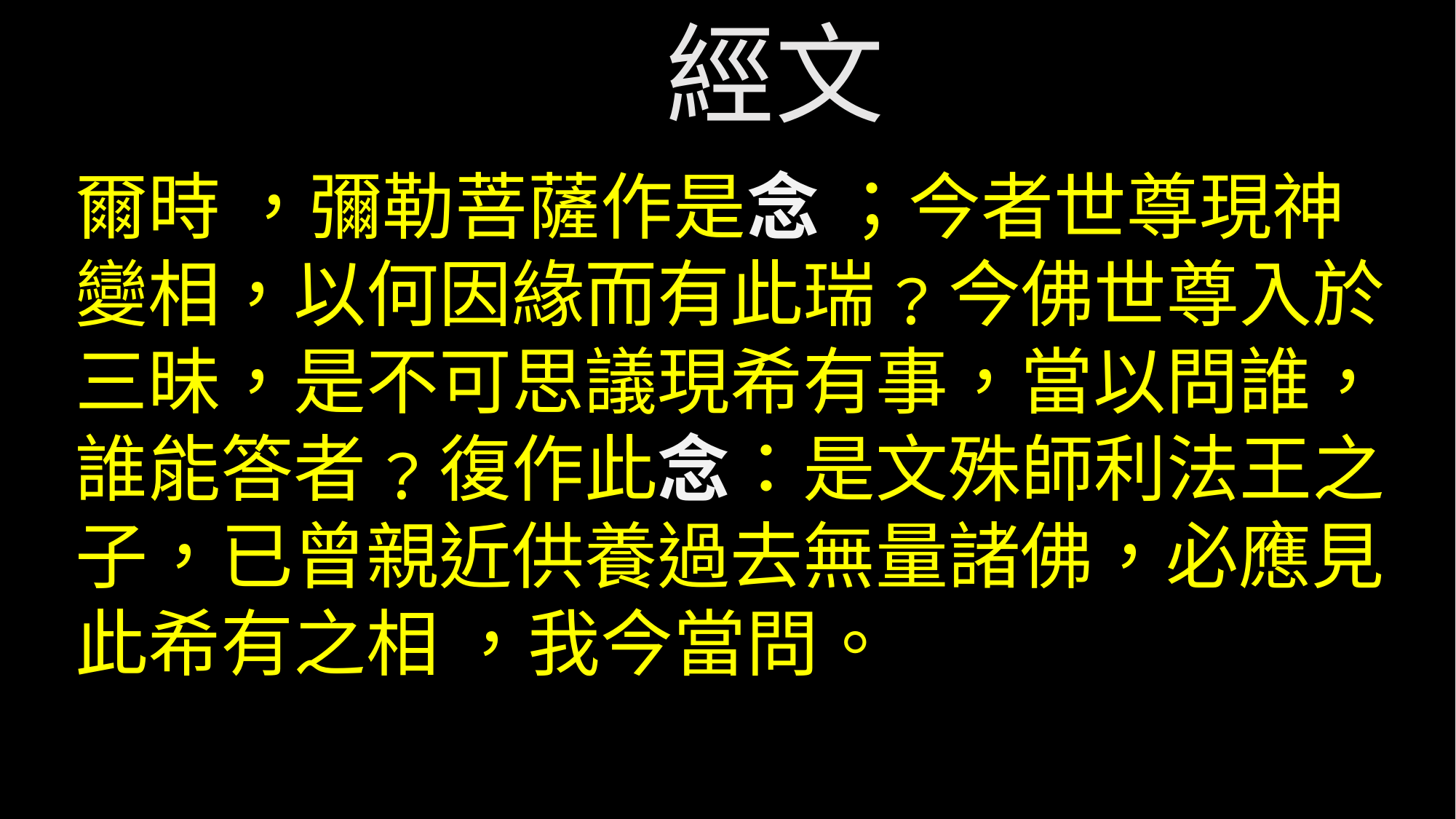

經文
爾時 ，彌勒菩薩作是念 ；今者世尊現神變相，以何因緣而有此瑞﹖今佛世尊入於三昧，是不可思議現希有事，當以問誰，誰能答者﹖復作此念：是文殊師利法王之子，已曾親近供養過去無量諸佛，必應見此希有之相 ，我今當問。